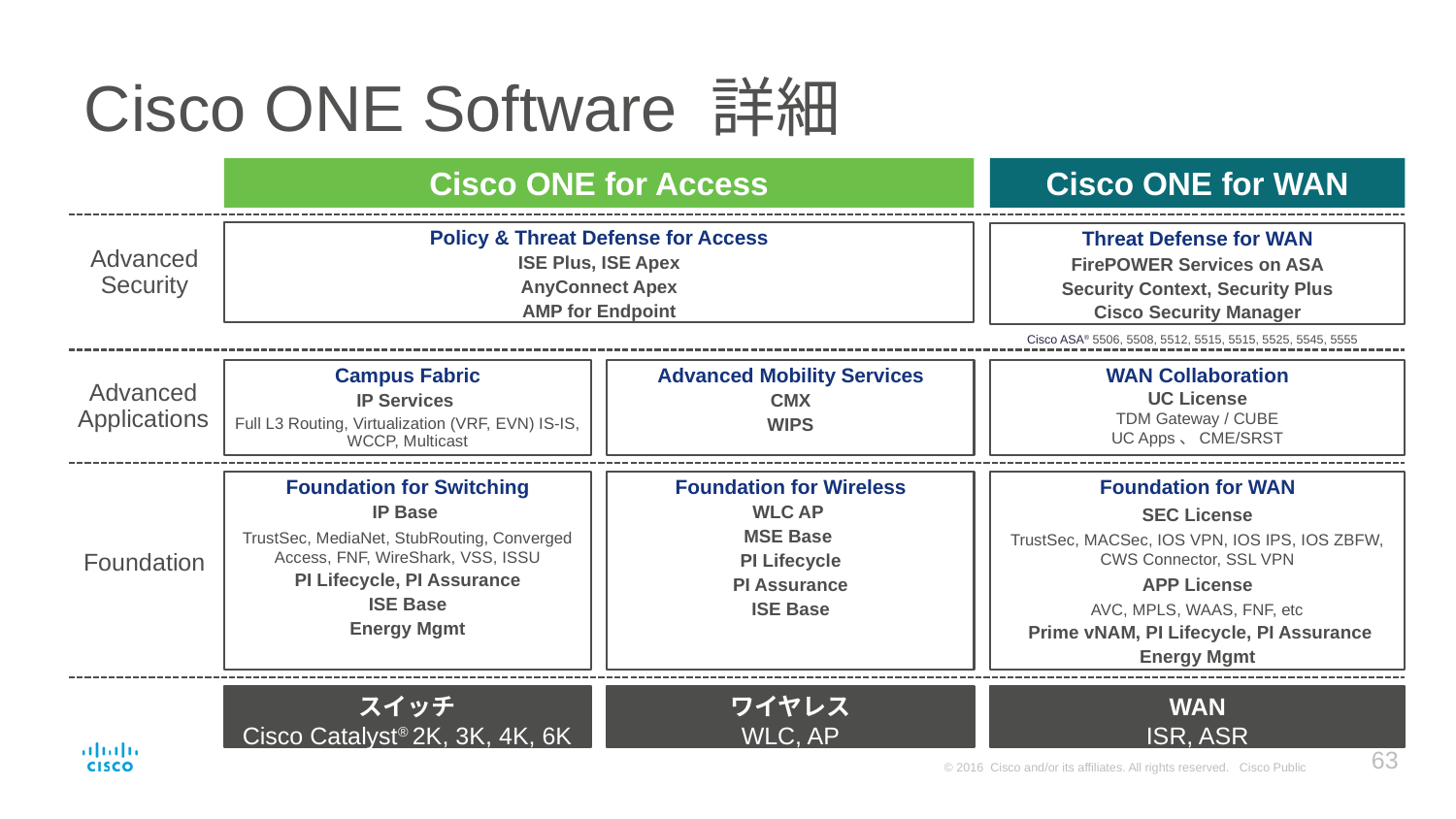

# Cisco ONE Software 詳細
Cisco ONE for Access
Cisco ONE for WAN
Policy & Threat Defense for Access
ISE Plus, ISE Apex
AnyConnect Apex
AMP for Endpoint
Threat Defense for WAN
FirePOWER Services on ASA
Security Context, Security Plus
Cisco Security Manager
Advanced Security
Cisco ASA® 5506, 5508, 5512, 5515, 5515, 5525, 5545, 5555
Campus Fabric
IP Services
Full L3 Routing, Virtualization (VRF, EVN) IS-IS, WCCP, Multicast
Advanced Mobility Services
CMX
WIPS
WAN Collaboration
UC License
TDM Gateway / CUBE
UC Apps、CME/SRST
Advanced Applications
Foundation for Switching
IP Base
TrustSec, MediaNet, StubRouting, Converged Access, FNF, WireShark, VSS, ISSU
PI Lifecycle, PI Assurance
ISE Base
Energy Mgmt
Foundation for Wireless
WLC AP
MSE Base
PI Lifecycle
PI Assurance
ISE Base
Foundation for WAN
SEC License
TrustSec, MACSec, IOS VPN, IOS IPS, IOS ZBFW, CWS Connector, SSL VPN
APP License
AVC, MPLS, WAAS, FNF, etc
 Prime vNAM, PI Lifecycle, PI Assurance
Energy Mgmt
Foundation
スイッチ
Cisco Catalyst® 2K, 3K, 4K, 6K
ワイヤレス
WLC, AP
WAN
ISR, ASR